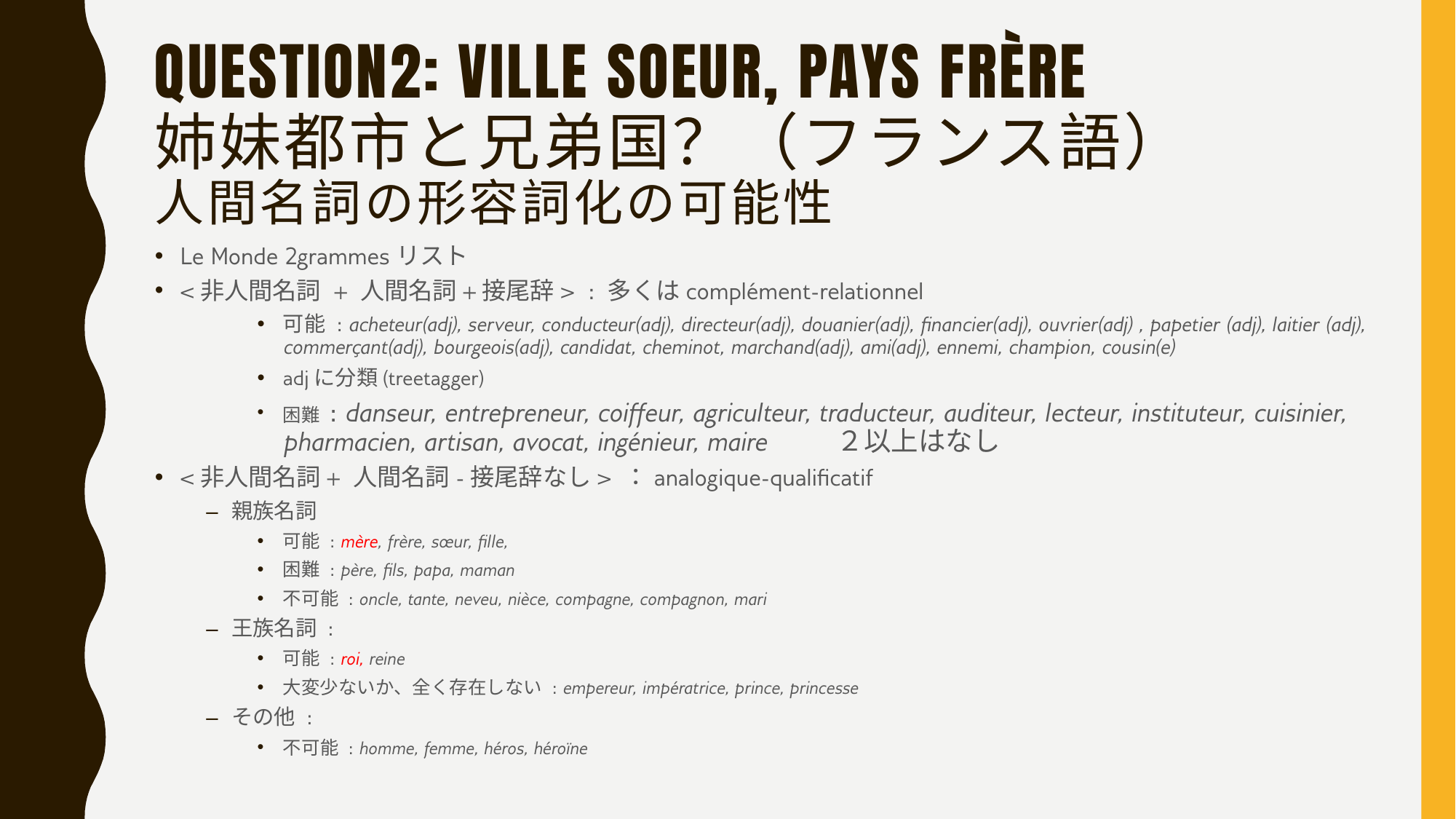

# Question2: ville soeur, Pays Frère 姉妹都市と兄弟国？（フランス語） 人間名詞の形容詞化の可能性
Le Monde 2grammesリスト
<非人間名詞 + 人間名詞+接尾辞>  : 多くはcomplément-relationnel
可能 : acheteur(adj), serveur, conducteur(adj), directeur(adj), douanier(adj), financier(adj), ouvrier(adj) , papetier (adj), laitier (adj), commerçant(adj), bourgeois(adj), candidat, cheminot, marchand(adj), ami(adj), ennemi, champion, cousin(e)
adjに分類(treetagger)
困難 : danseur, entrepreneur, coiffeur, agriculteur, traducteur, auditeur, lecteur, instituteur, cuisinier, pharmacien, artisan, avocat, ingénieur, maire 　　２以上はなし
<非人間名詞+ 人間名詞-接尾辞なし> ：analogique-qualificatif
親族名詞
可能 : mère, frère, sœur, fille,
困難 : père, fils, papa, maman
不可能 : oncle, tante, neveu, nièce, compagne, compagnon, mari
王族名詞 :
可能 : roi, reine
大変少ないか、全く存在しない : empereur, impératrice, prince, princesse
その他 :
不可能 : homme, femme, héros, héroïne